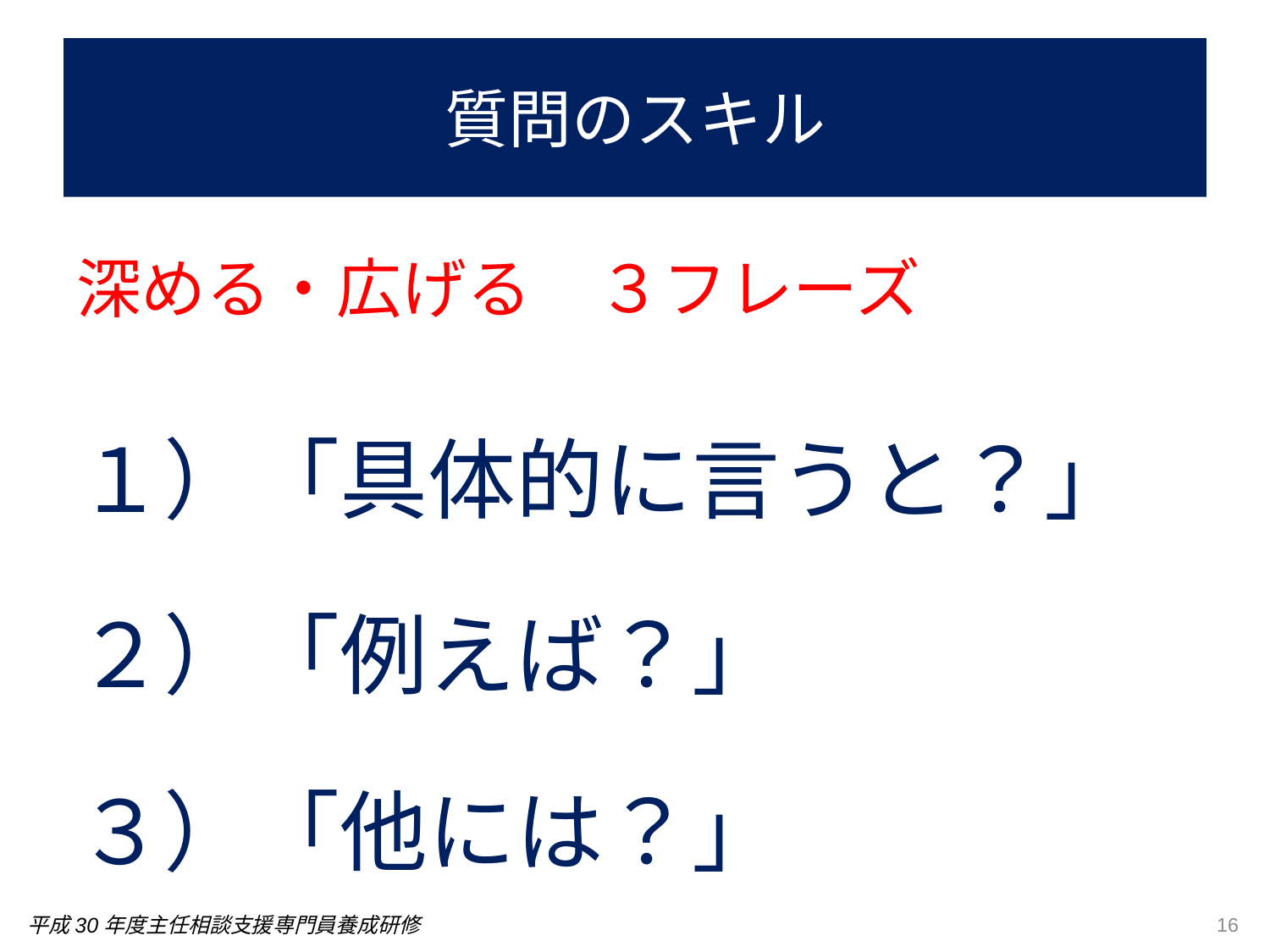

# 質問のスキル
深める・広げる　３フレーズ

１）「具体的に言うと？」
２）「例えば？」
３）「他には？」

16
平成30年度主任相談支援専門員養成研修